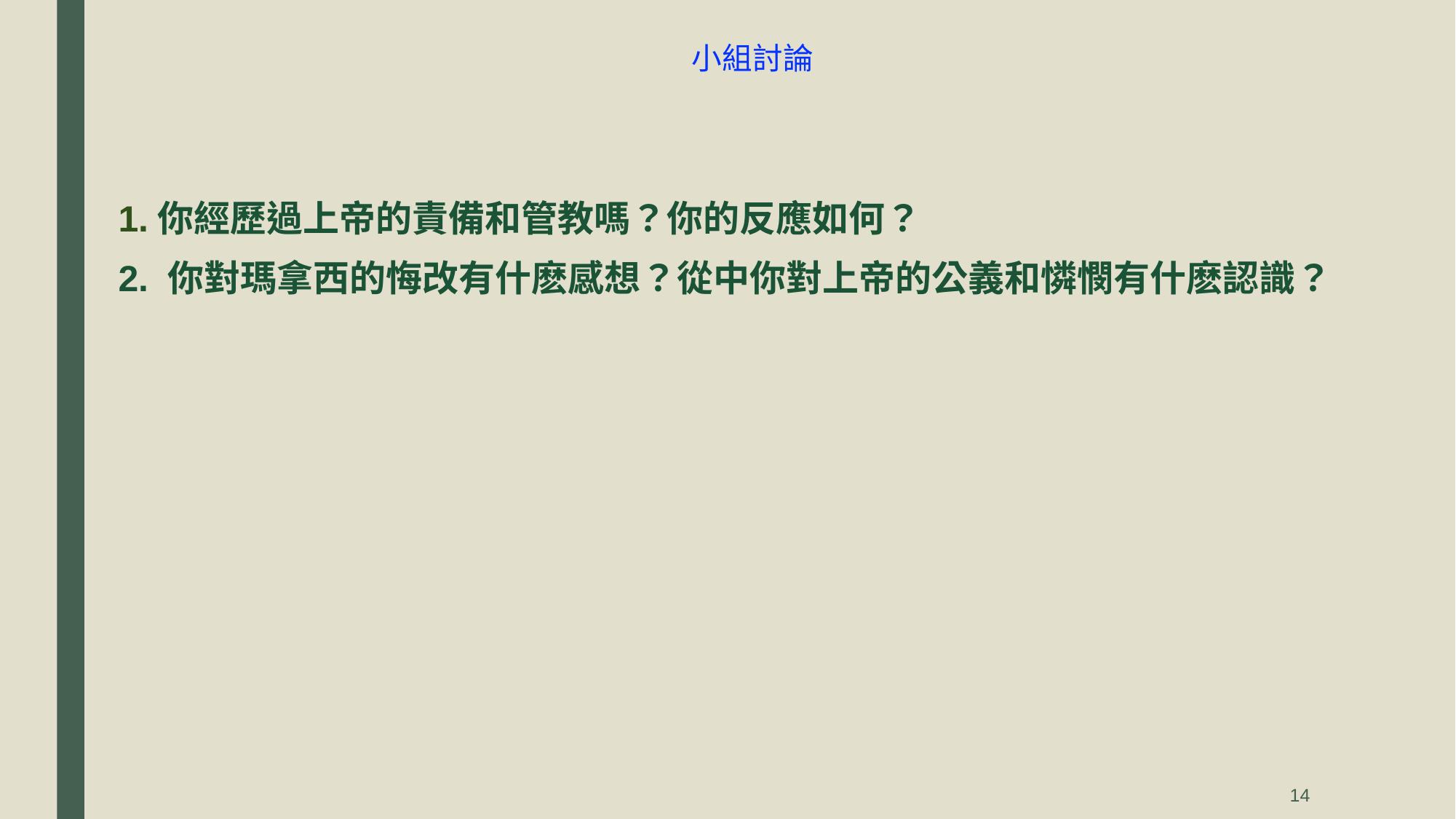

小組討論

1.你經歷過上帝的責備和管教嗎？你的反應如何？
2. 你對瑪拿西的悔改有什麽感想？從中你對上帝的公義和憐憫有什麽認識？

14